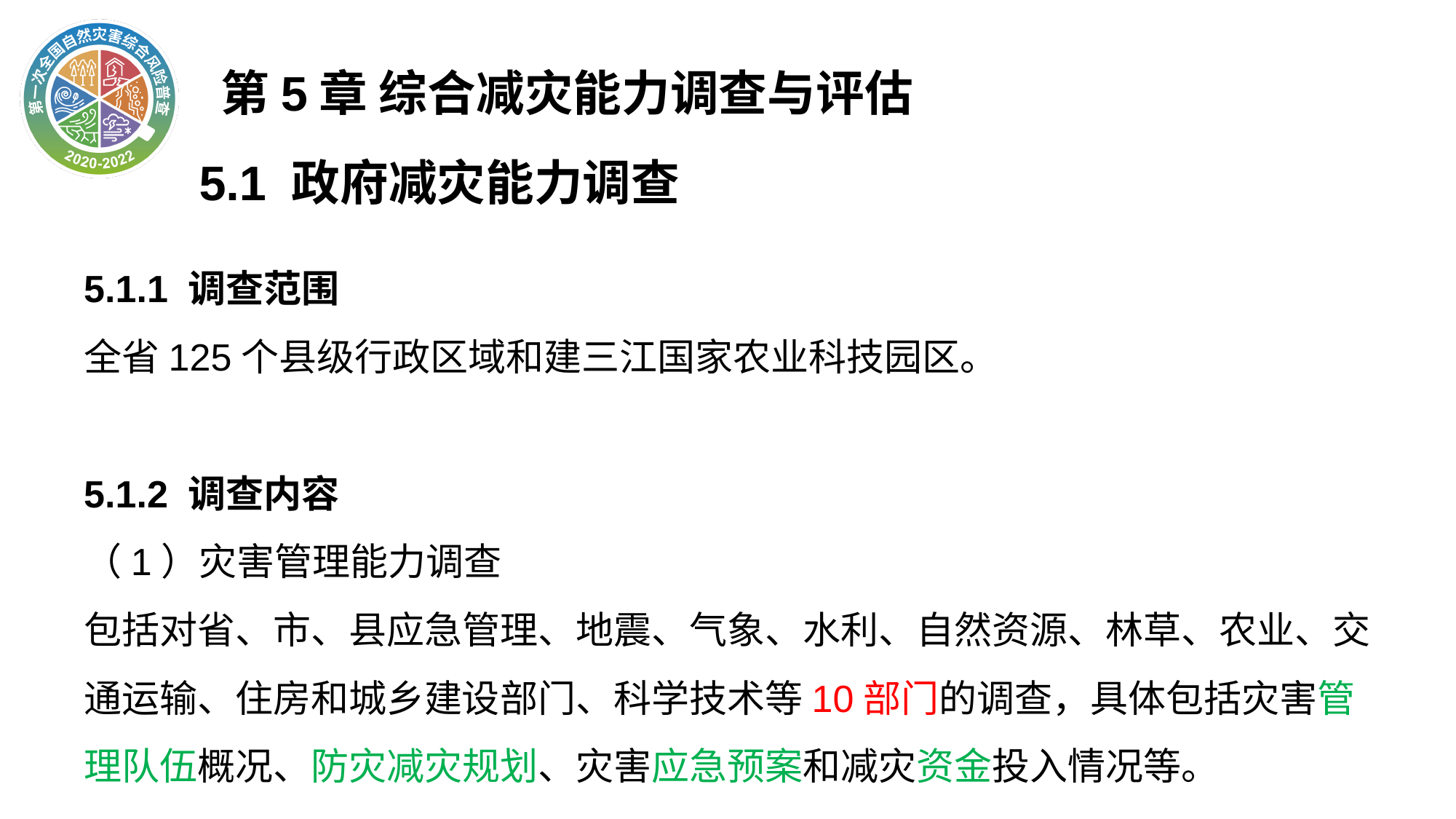

第5章 综合减灾能力调查与评估
5.1 政府减灾能力调查
5.1.1 调查范围
全省125个县级行政区域和建三江国家农业科技园区。

5.1.2 调查内容
（1）灾害管理能力调查
包括对省、市、县应急管理、地震、气象、水利、自然资源、林草、农业、交通运输、住房和城乡建设部门、科学技术等10部门的调查，具体包括灾害管理队伍概况、防灾减灾规划、灾害应急预案和减灾资金投入情况等。